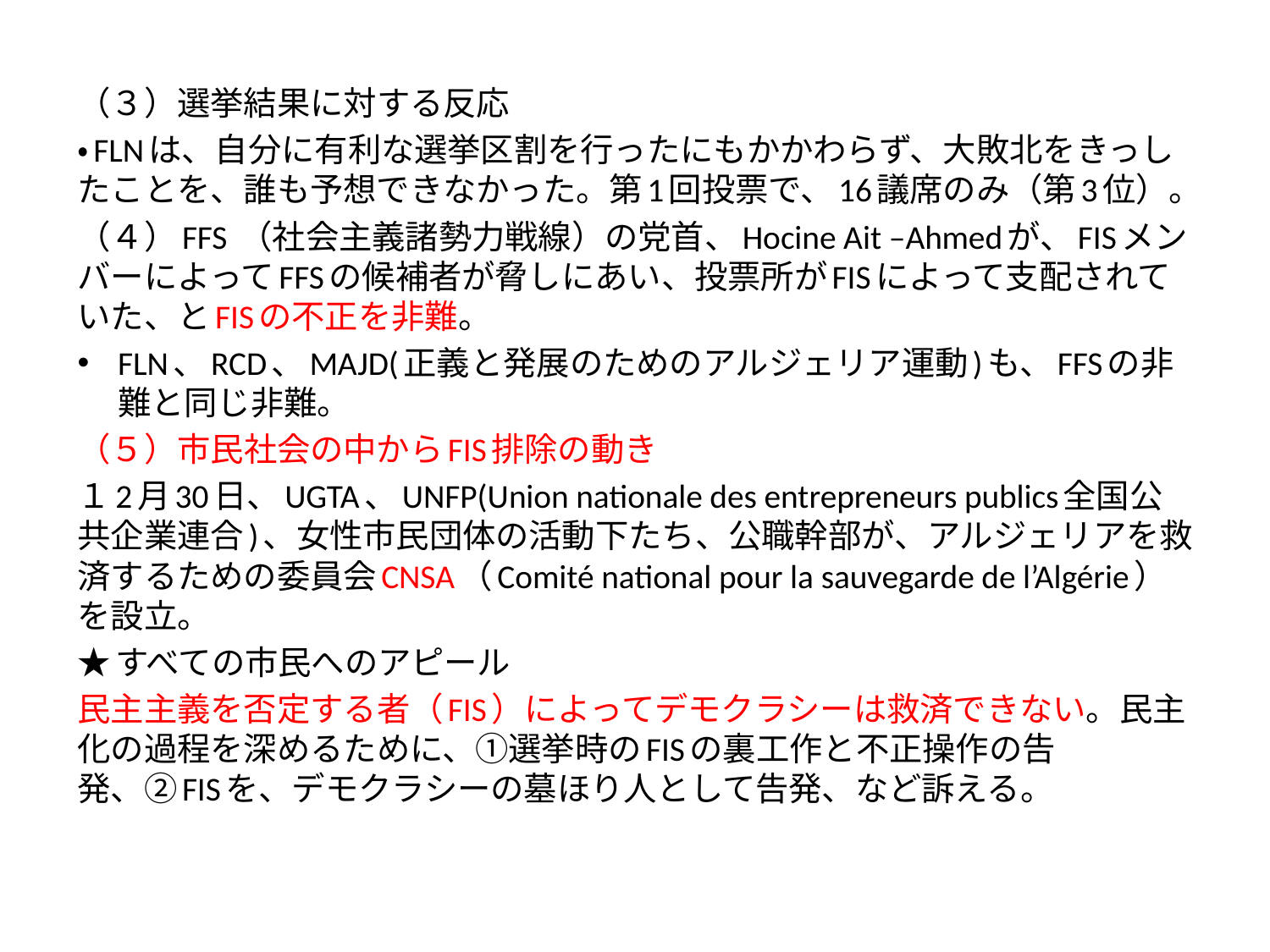

（３）選挙結果に対する反応
・FLNは、自分に有利な選挙区割を行ったにもかかわらず、大敗北をきっしたことを、誰も予想できなかった。第1回投票で、16議席のみ（第3位）。
（４）FFS （社会主義諸勢力戦線）の党首、Hocine Ait –Ahmedが、FISメンバーによってFFSの候補者が脅しにあい、投票所がFISによって支配されていた、とFISの不正を非難。
FLN、RCD、MAJD(正義と発展のためのアルジェリア運動)も、FFSの非難と同じ非難。
（５）市民社会の中からFIS排除の動き
１2月30日、UGTA、UNFP(Union nationale des entrepreneurs publics全国公共企業連合)、女性市民団体の活動下たち、公職幹部が、アルジェリアを救済するための委員会CNSA（Comité national pour la sauvegarde de l’Algérie）を設立。
★すべての市民へのアピール
民主主義を否定する者（FIS）によってデモクラシーは救済できない。民主化の過程を深めるために、①選挙時のFISの裏工作と不正操作の告発、②FISを、デモクラシーの墓ほり人として告発、など訴える。